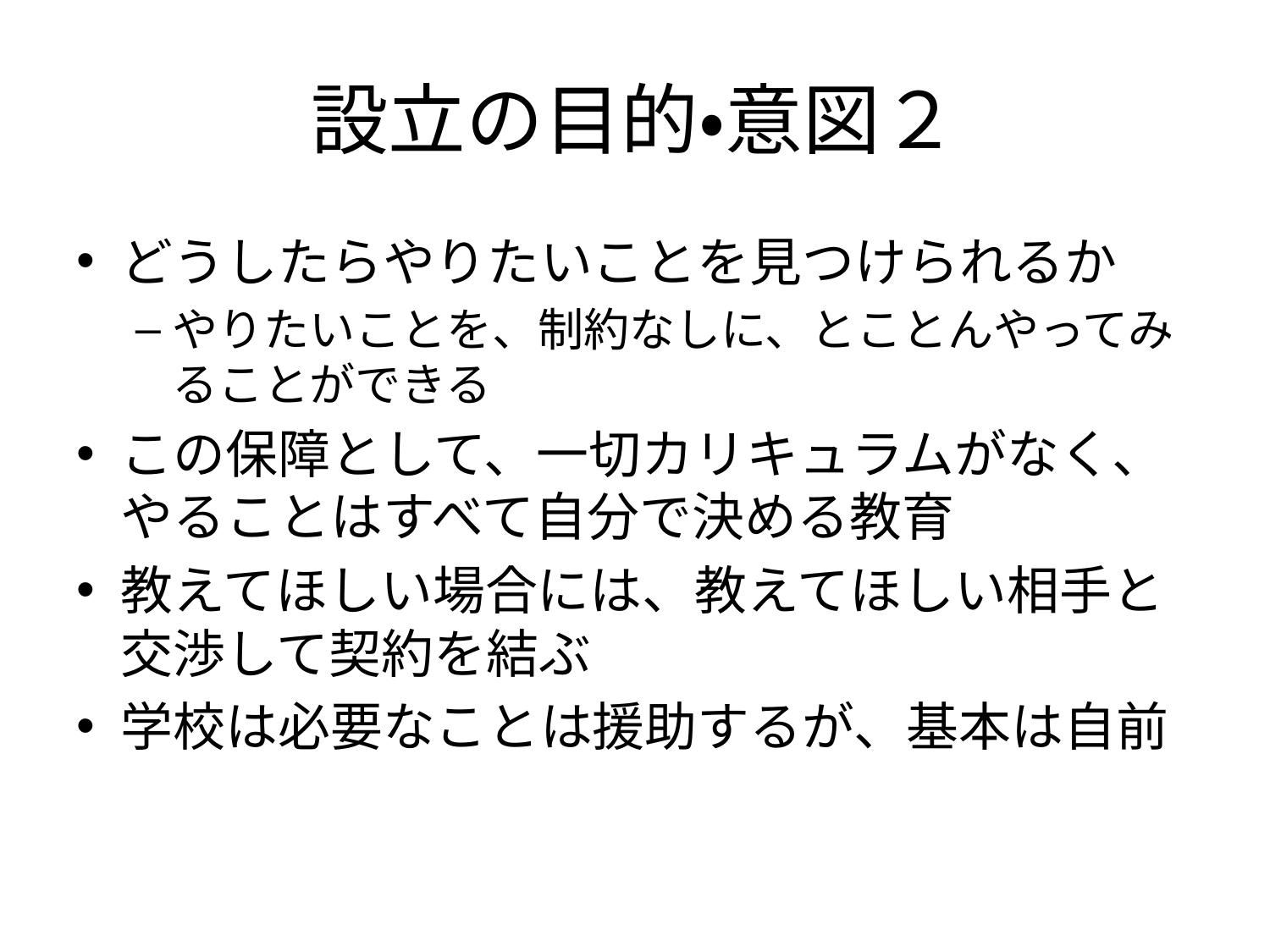

# 設立の目的・意図２
どうしたらやりたいことを見つけられるか
やりたいことを、制約なしに、とことんやってみることができる
この保障として、一切カリキュラムがなく、やることはすべて自分で決める教育
教えてほしい場合には、教えてほしい相手と交渉して契約を結ぶ
学校は必要なことは援助するが、基本は自前